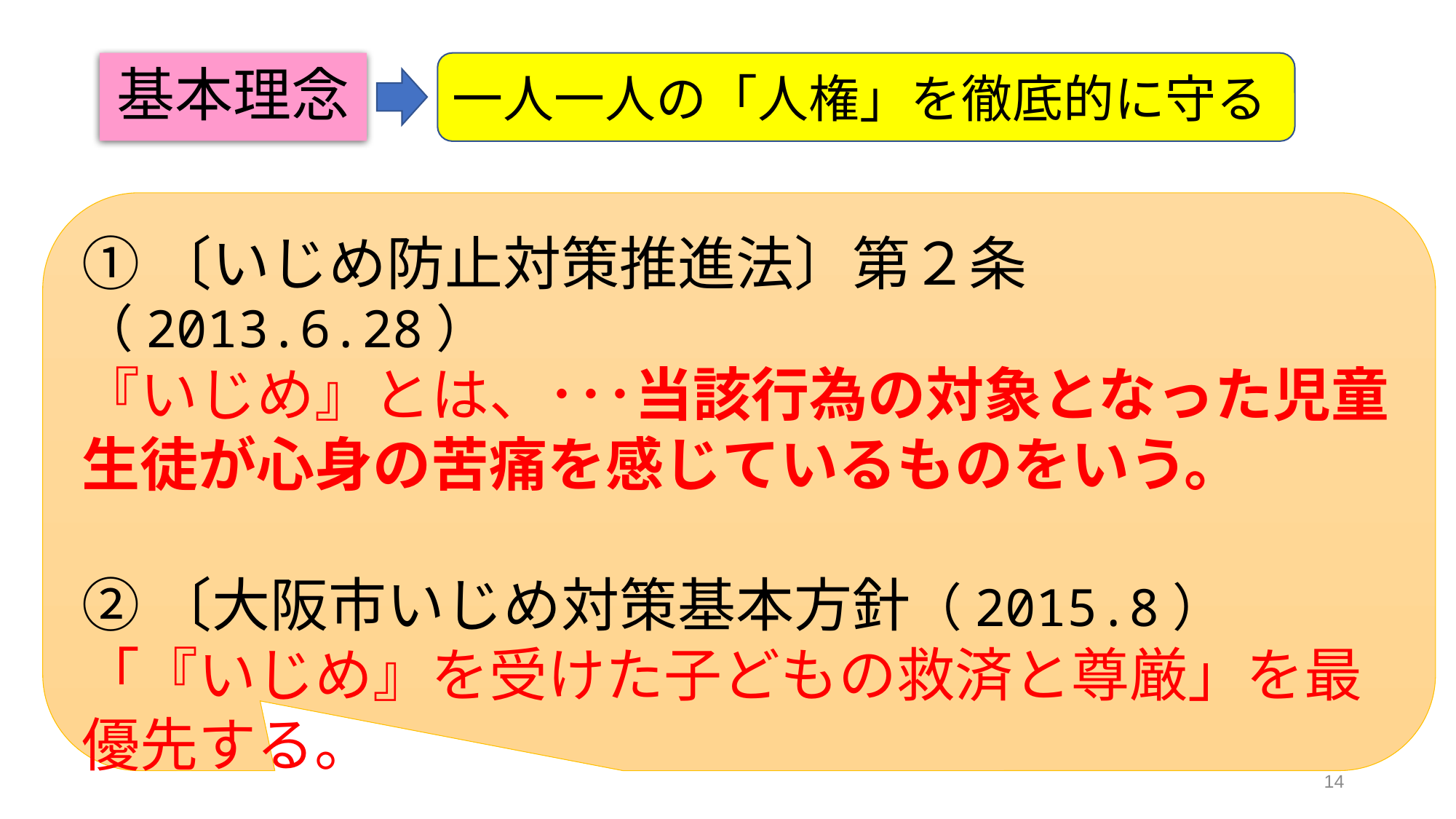

一人一人の「人権」を徹底的に守る
基本理念

①〔いじめ防止対策推進法〕第２条（2013.6.28）
『いじめ』とは、･･･当該行為の対象となった児童生徒が心身の苦痛を感じているものをいう。

②〔大阪市いじめ対策基本方針（2015.8）
「『いじめ』を受けた子どもの救済と尊厳」を最優先する。

14